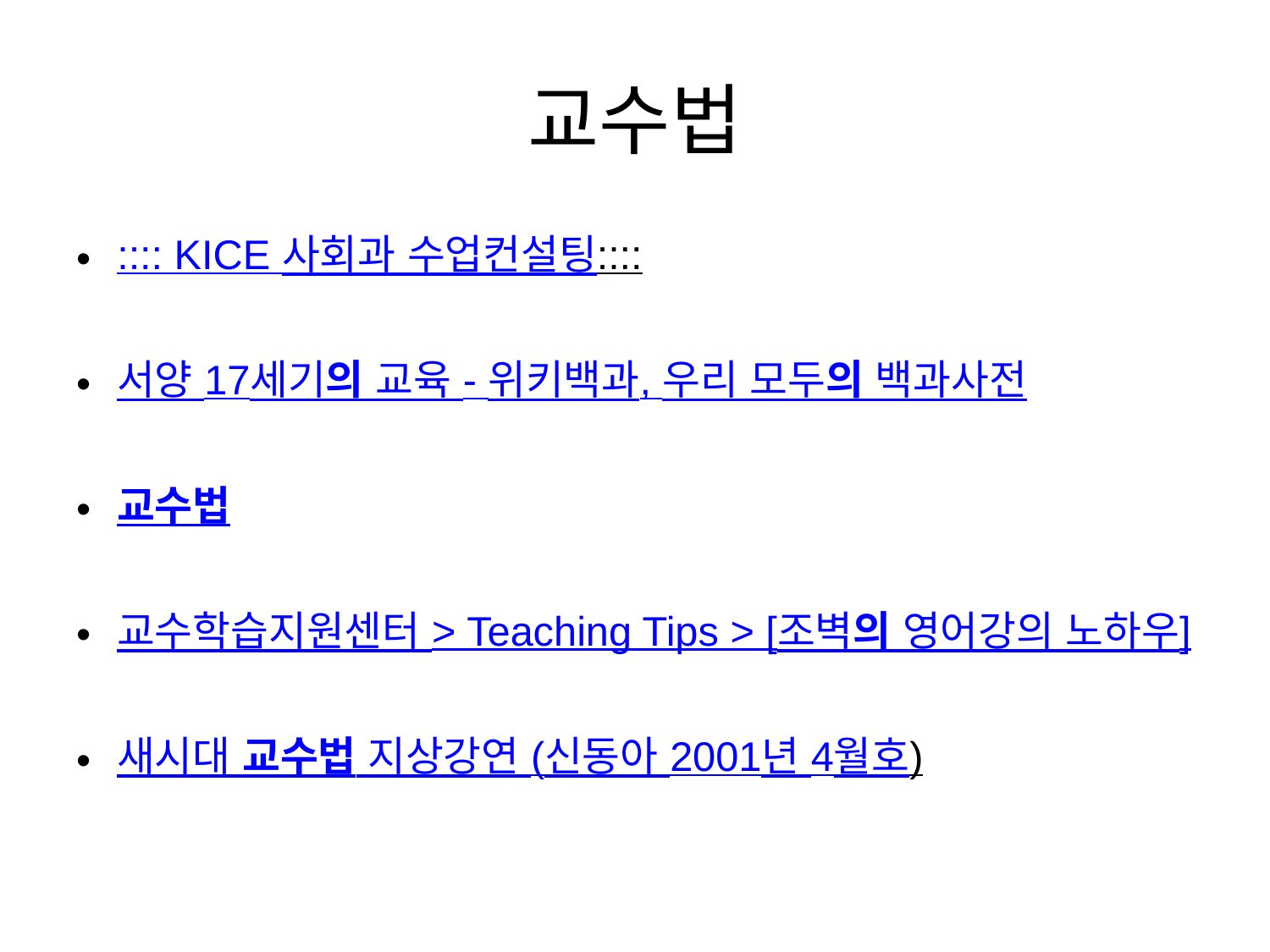

# 교수법
:::: KICE 사회과 수업컨설팅::::

서양 17세기의 교육 - 위키백과, 우리 모두의 백과사전

교수법

교수학습지원센터 > Teaching Tips > [조벽의 영어강의 노하우]

새시대 교수법 지상강연 (신동아 2001년 4월호)